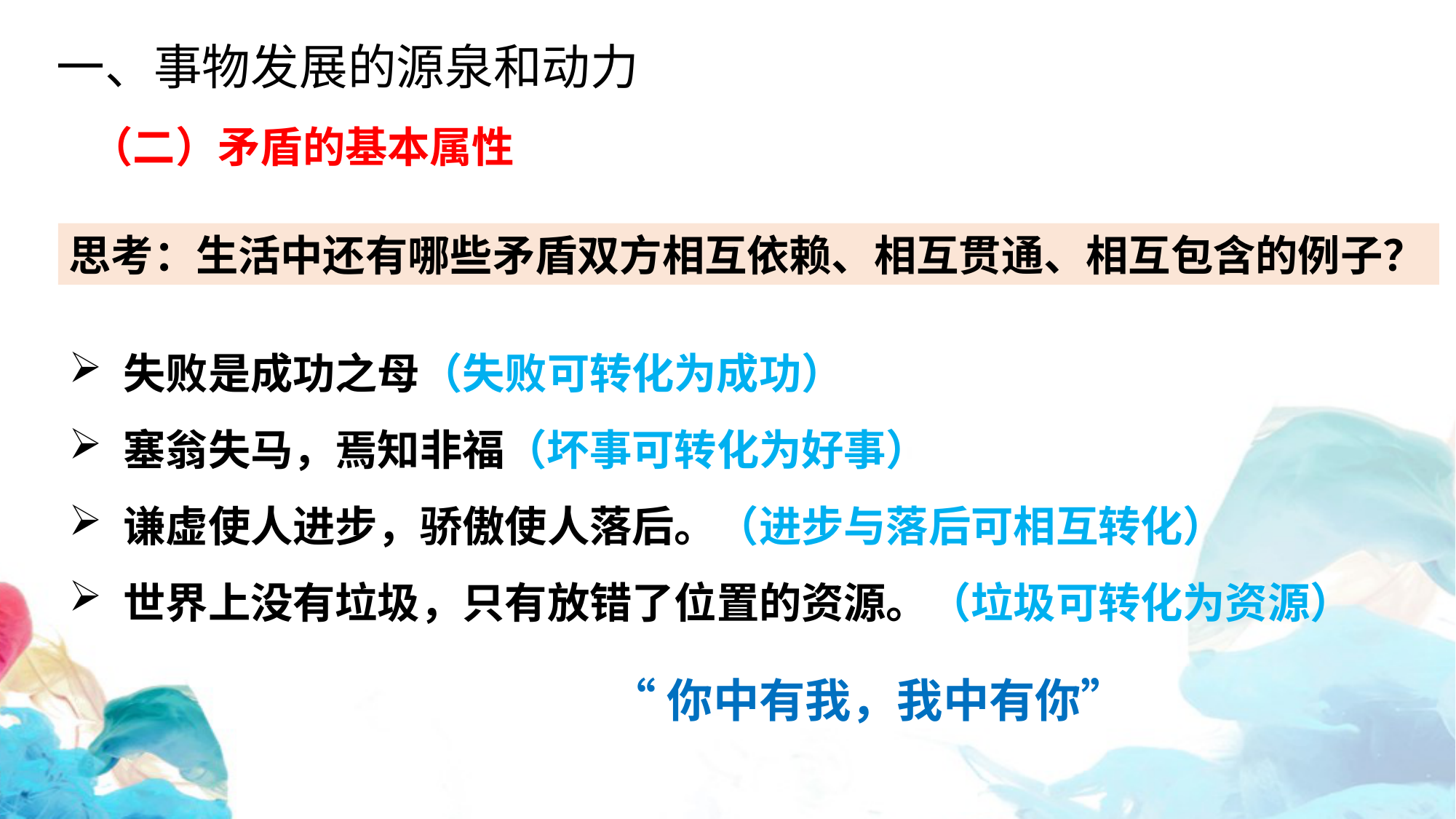

一、事物发展的源泉和动力
（二）矛盾的基本属性
思考：生活中还有哪些矛盾双方相互依赖、相互贯通、相互包含的例子？
失败是成功之母（失败可转化为成功）
塞翁失马，焉知非福（坏事可转化为好事）
谦虚使人进步，骄傲使人落后。（进步与落后可相互转化）
世界上没有垃圾，只有放错了位置的资源。（垃圾可转化为资源）
“你中有我，我中有你”